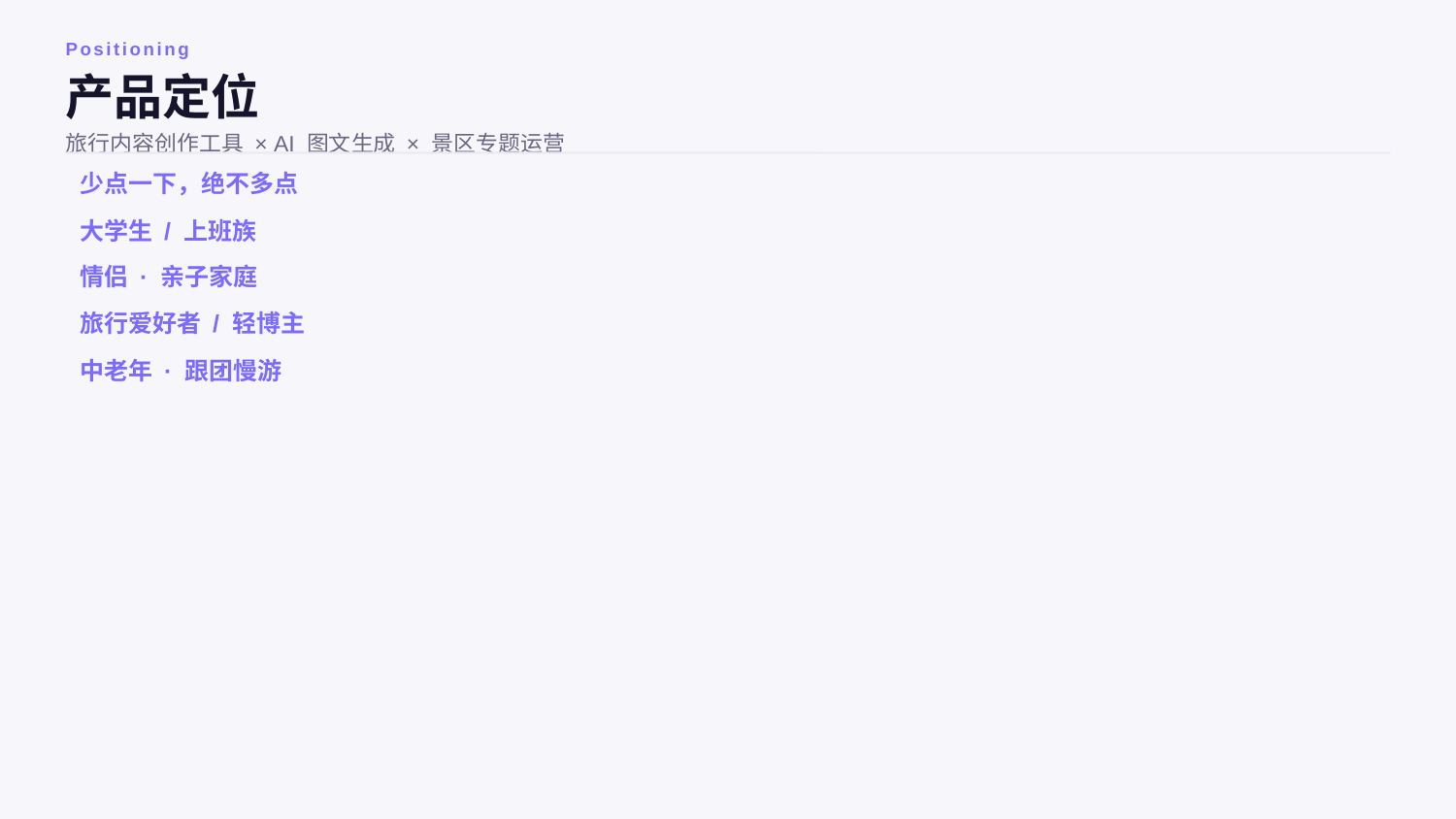

Positioning
产品定位
旅行内容创作工具 × AI 图文生成 × 景区专题运营

少点一下，绝不多点
大学生 / 上班族
情侣 · 亲子家庭
旅行爱好者 / 轻博主
中老年 · 跟团慢游